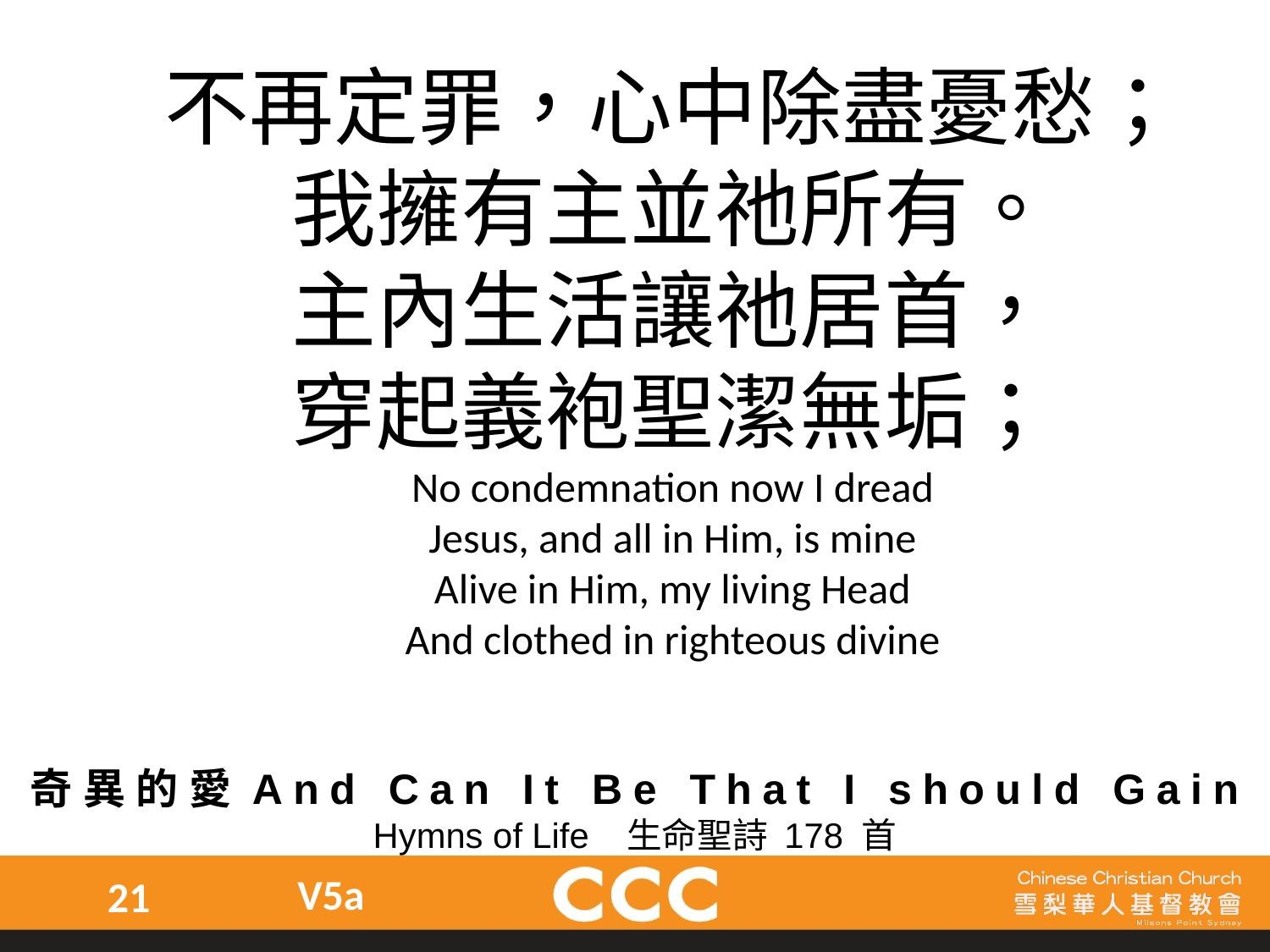

不再定罪，心中除盡憂愁；
我擁有主並祂所有。
主內生活讓祂居首，
穿起義袍聖潔無垢；
No condemnation now I dread
Jesus, and all in Him, is mine
Alive in Him, my living Head
And clothed in righteous divine
奇異的愛And Can It Be That I should Gain
Hymns of Life   生命聖詩 178 首
V5a
21